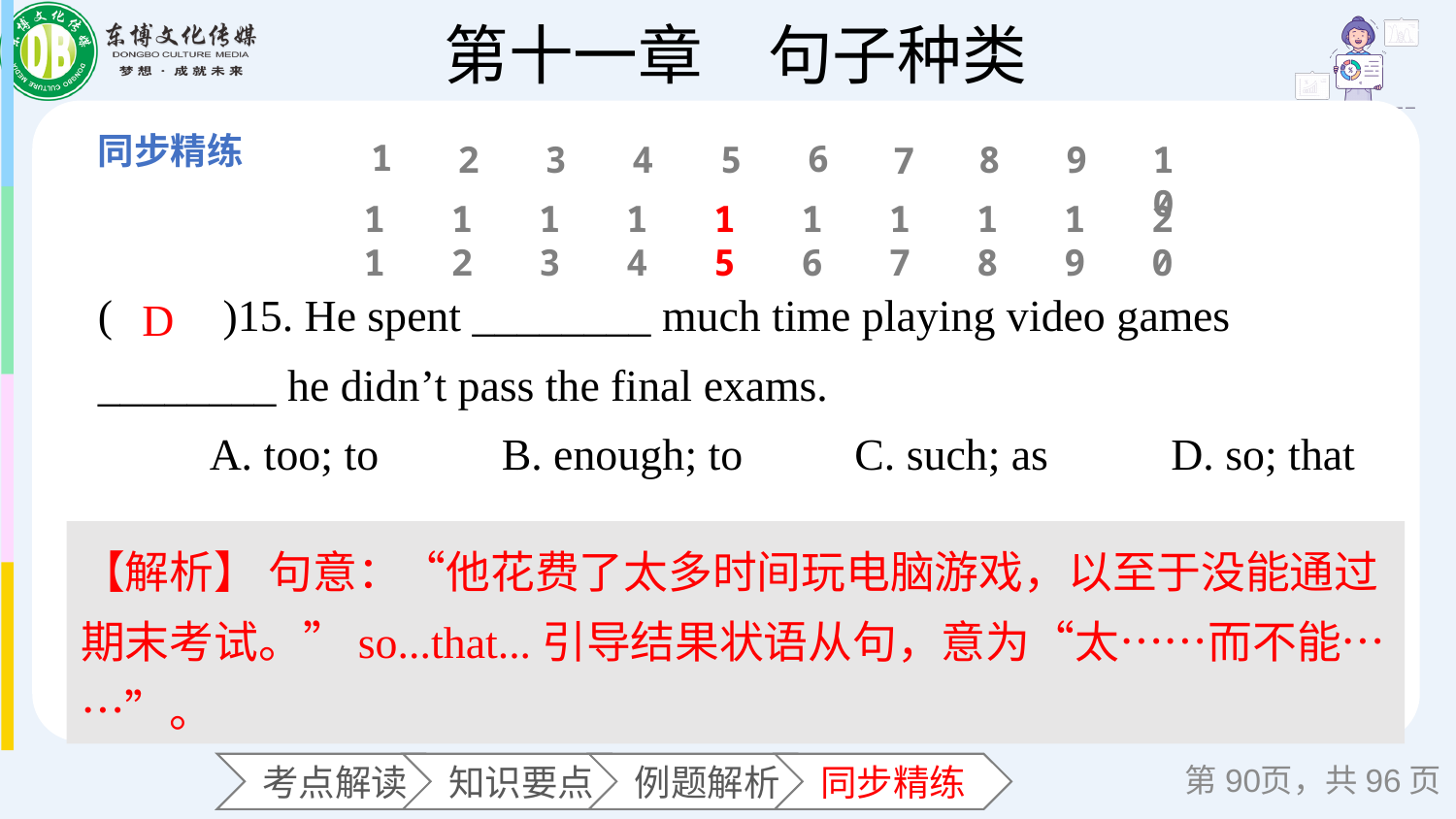

1
6
2
3
4
5
8
9
10
7
11
12
13
14
15
16
17
18
19
20
(　　)15. He spent ________ much time playing video games ________ he didn’t pass the final exams.
          A. too; to           B. enough; to          C. such; as           D. so; that
D
【解析】 句意：“他花费了太多时间玩电脑游戏，以至于没能通过期末考试。”so...that...引导结果状语从句，意为“太……而不能……”。
第90页，共96页